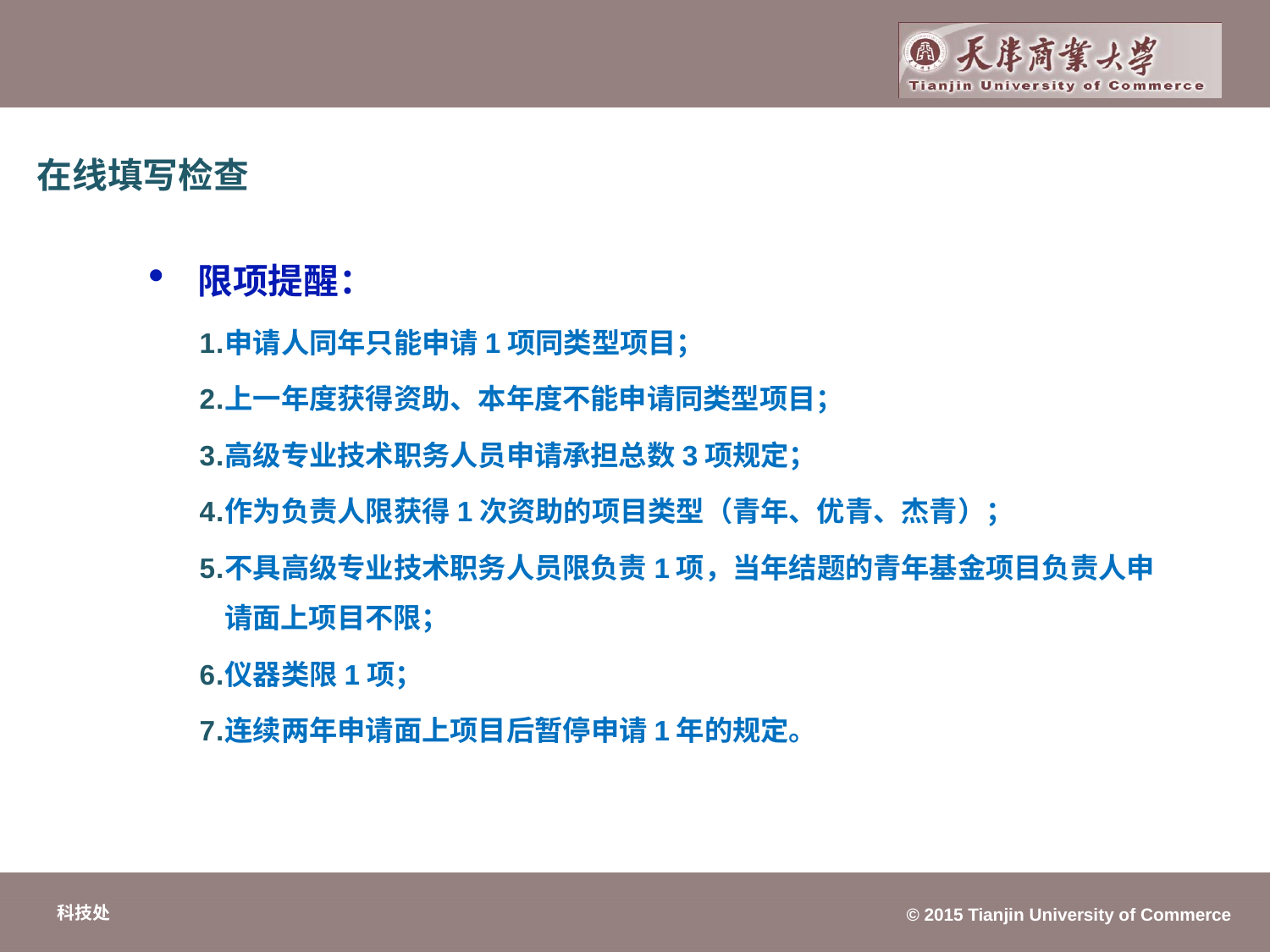

在线填写检查
限项提醒：
申请人同年只能申请1项同类型项目；
上一年度获得资助、本年度不能申请同类型项目；
高级专业技术职务人员申请承担总数3项规定；
作为负责人限获得1次资助的项目类型（青年、优青、杰青）；
不具高级专业技术职务人员限负责1项，当年结题的青年基金项目负责人申请面上项目不限；
仪器类限1项；
连续两年申请面上项目后暂停申请1年的规定。